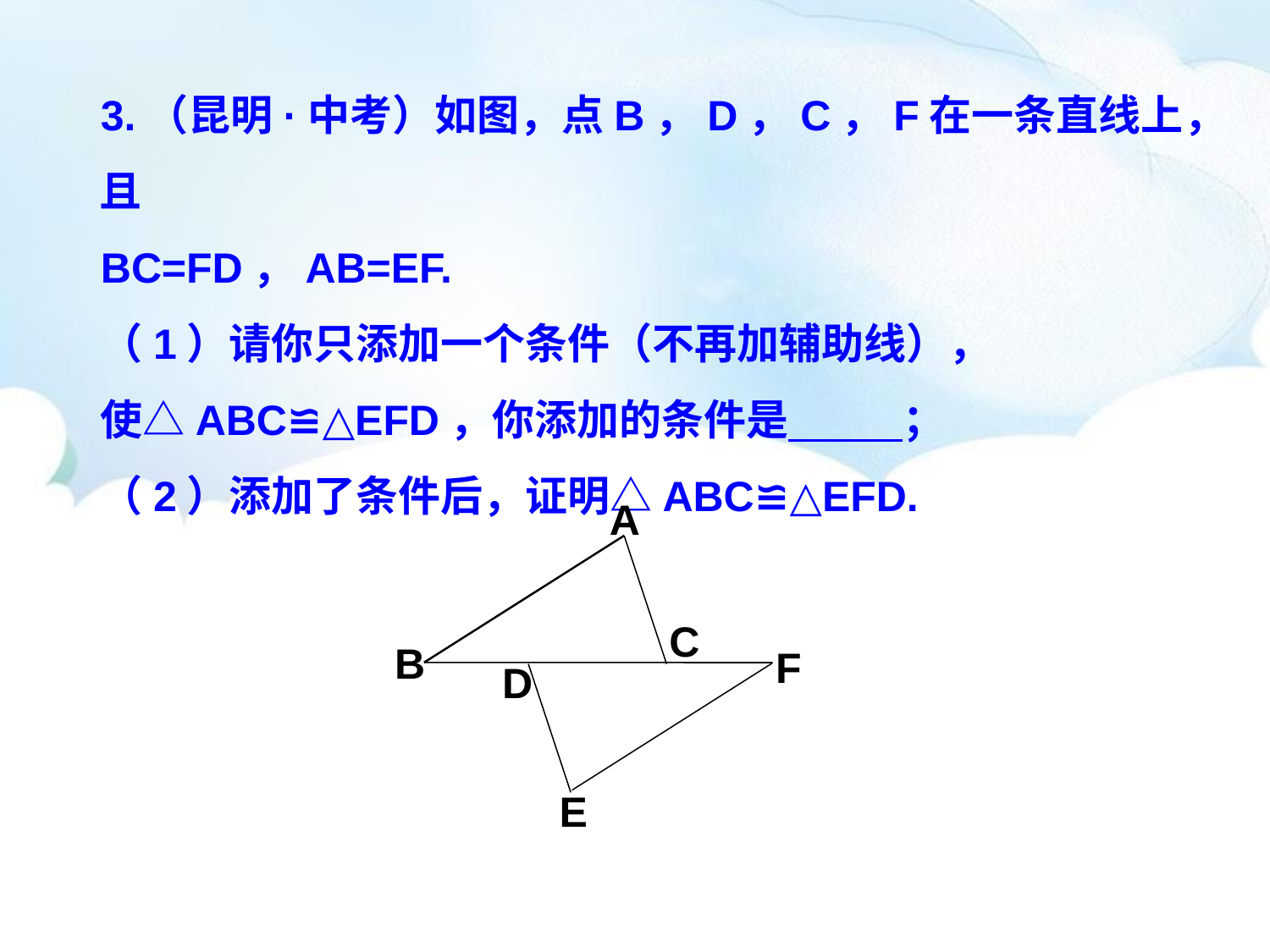

3.（昆明·中考）如图，点B，D，C，F在一条直线上，且
BC=FD，AB=EF.
（1）请你只添加一个条件（不再加辅助线），
使△ABC≌△EFD，你添加的条件是            ；
（2）添加了条件后，证明△ABC≌△EFD.
A

C
B
F
D

E